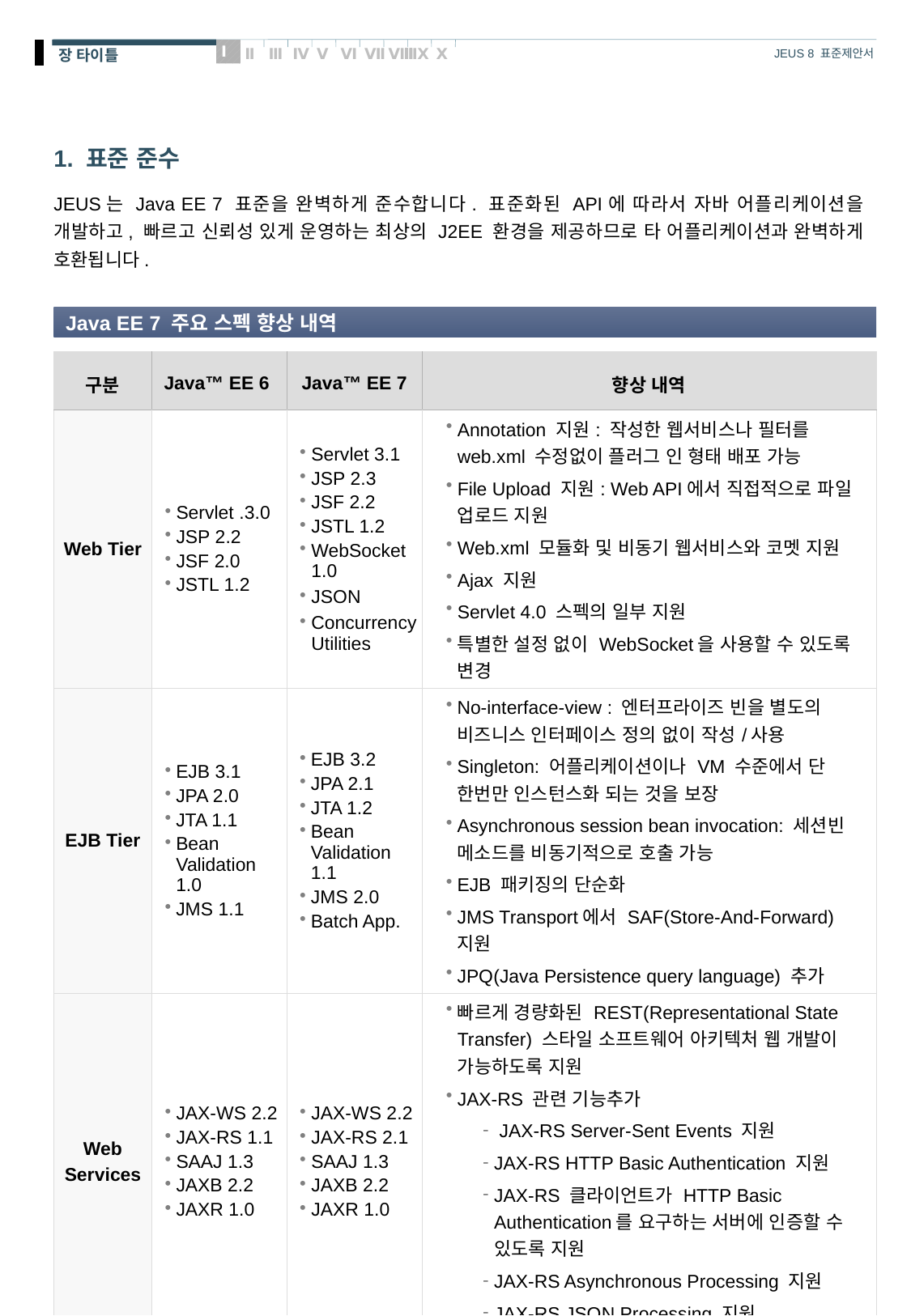

# 1. 표준 준수
JEUS는 Java EE 7 표준을 완벽하게 준수합니다. 표준화된 API에 따라서 자바 어플리케이션을 개발하고, 빠르고 신뢰성 있게 운영하는 최상의 J2EE 환경을 제공하므로 타 어플리케이션과 완벽하게 호환됩니다.
Java EE 7 주요 스펙 향상 내역
| 구분 | Java™ EE 6 | Java™ EE 7 | 향상 내역 |
| --- | --- | --- | --- |
| Web Tier | Servlet .3.0 JSP 2.2 JSF 2.0 JSTL 1.2 | Servlet 3.1 JSP 2.3 JSF 2.2 JSTL 1.2 WebSocket 1.0 JSON Concurrency Utilities | Annotation 지원: 작성한 웹서비스나 필터를 web.xml 수정없이 플러그 인 형태 배포 가능 File Upload 지원: Web API에서 직접적으로 파일 업로드 지원 Web.xml 모듈화 및 비동기 웹서비스와 코멧 지원 Ajax 지원 Servlet 4.0 스펙의 일부 지원 특별한 설정 없이 WebSocket을 사용할 수 있도록 변경 |
| EJB Tier | EJB 3.1 JPA 2.0 JTA 1.1 Bean Validation 1.0 JMS 1.1 | EJB 3.2 JPA 2.1 JTA 1.2 Bean Validation 1.1 JMS 2.0 Batch App. | No-interface-view : 엔터프라이즈 빈을 별도의 비즈니스 인터페이스 정의 없이 작성/사용 Singleton: 어플리케이션이나 VM 수준에서 단 한번만 인스턴스화 되는 것을 보장 Asynchronous session bean invocation: 세션빈 메소드를 비동기적으로 호출 가능 EJB 패키징의 단순화 JMS Transport에서 SAF(Store-And-Forward) 지원 JPQ(Java Persistence query language) 추가 |
| Web Services | JAX-WS 2.2 JAX-RS 1.1 SAAJ 1.3 JAXB 2.2 JAXR 1.0 | JAX-WS 2.2 JAX-RS 2.1 SAAJ 1.3 JAXB 2.2 JAXR 1.0 | 빠르게 경량화된 REST(Representational State Transfer) 스타일 소프트웨어 아키텍처 웹 개발이 가능하도록 지원 JAX-RS 관련 기능추가 JAX-RS Server-Sent Events 지원 JAX-RS HTTP Basic Authentication 지원 JAX-RS 클라이언트가 HTTP Basic Authentication를 요구하는 서버에 인증할 수 있도록 지원 JAX-RS Asynchronous Processing 지원 JAX-RS JSON Processing 지원 |